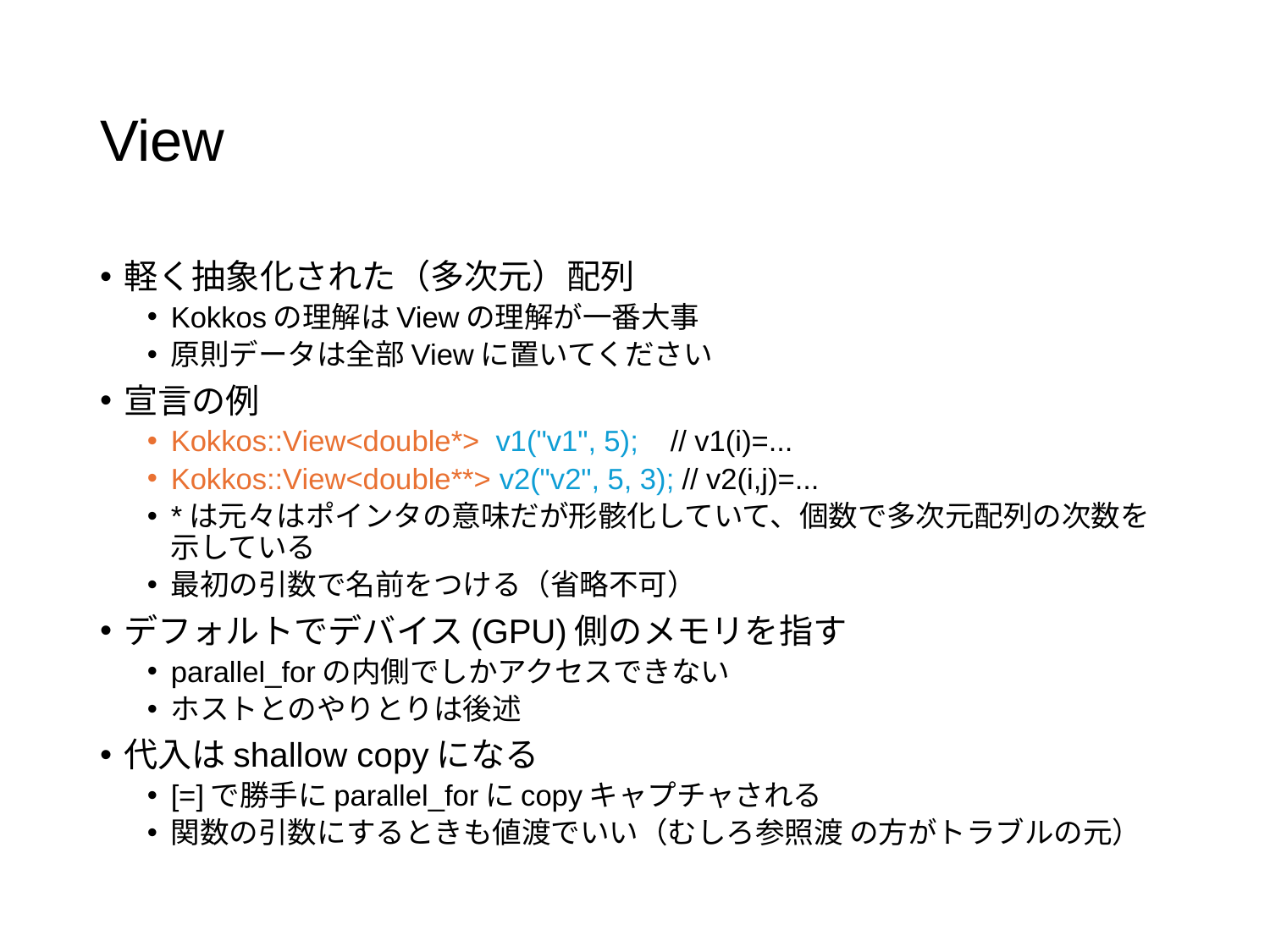

# View
軽く抽象化された（多次元）配列
Kokkosの理解はViewの理解が一番大事
原則データは全部Viewに置いてください
宣言の例
Kokkos::View<double*>  v1("v1", 5);    // v1(i)=...
Kokkos::View<double**> v2("v2", 5, 3); // v2(i,j)=...
*は元々はポインタの意味だが形骸化していて、個数で多次元配列の次数を示している
最初の引数で名前をつける（省略不可）
デフォルトでデバイス(GPU)側のメモリを指す
parallel_forの内側でしかアクセスできない
ホストとのやりとりは後述
代入はshallow copyになる
[=]で勝手にparallel_forにcopyキャプチャされる
関数の引数にするときも値渡でいい（むしろ参照渡 の方がトラブルの元）